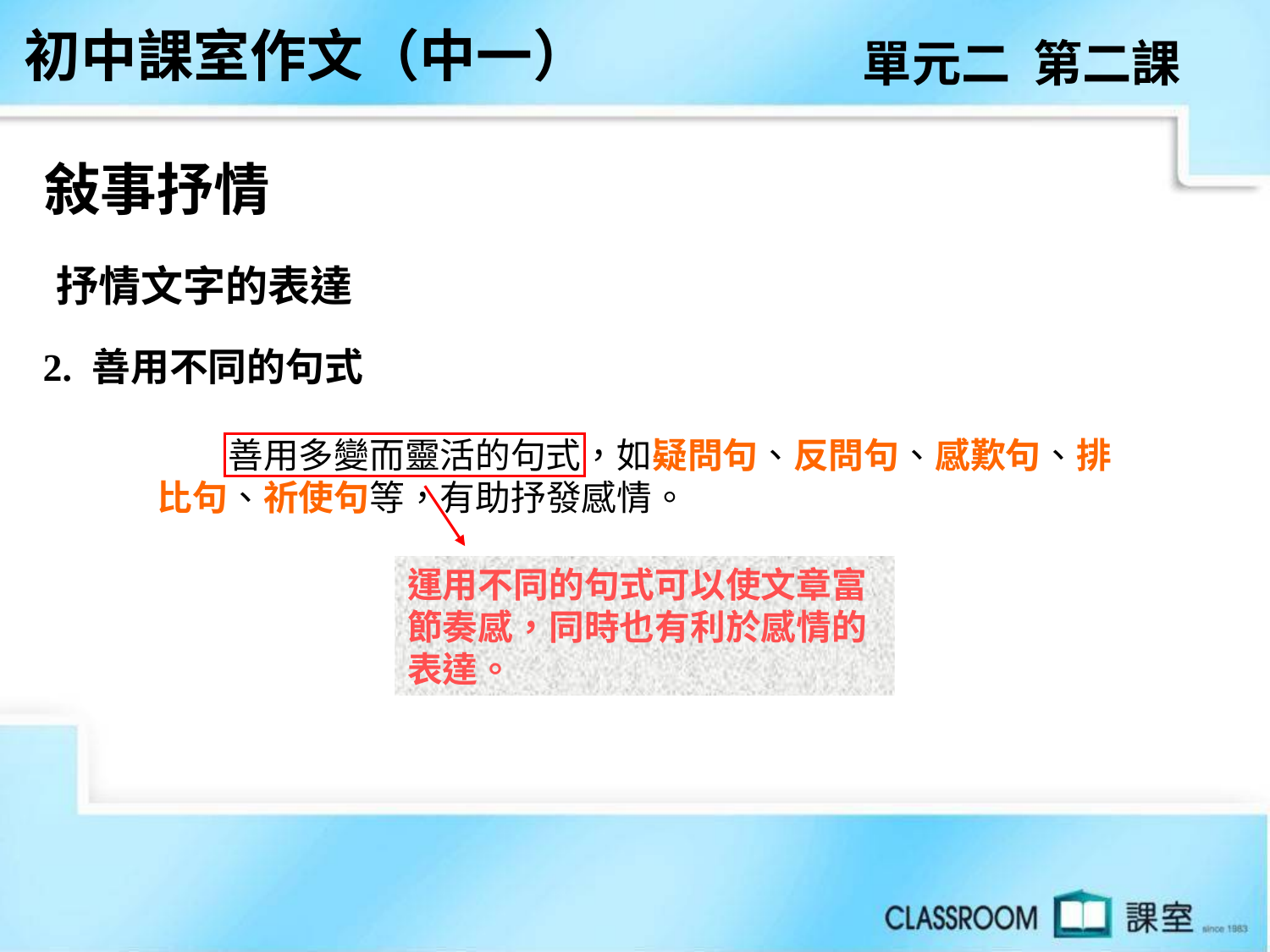

初中課室作文（中一）
單元二  第二課
敍事抒情
 抒情文字的表達
 2. 善用不同的句式
　　善用多變而靈活的句式，如疑問句、反問句、感歎句、排比句、祈使句等，有助抒發感情。

運用不同的句式可以使文章富節奏感，同時也有利於感情的表達。